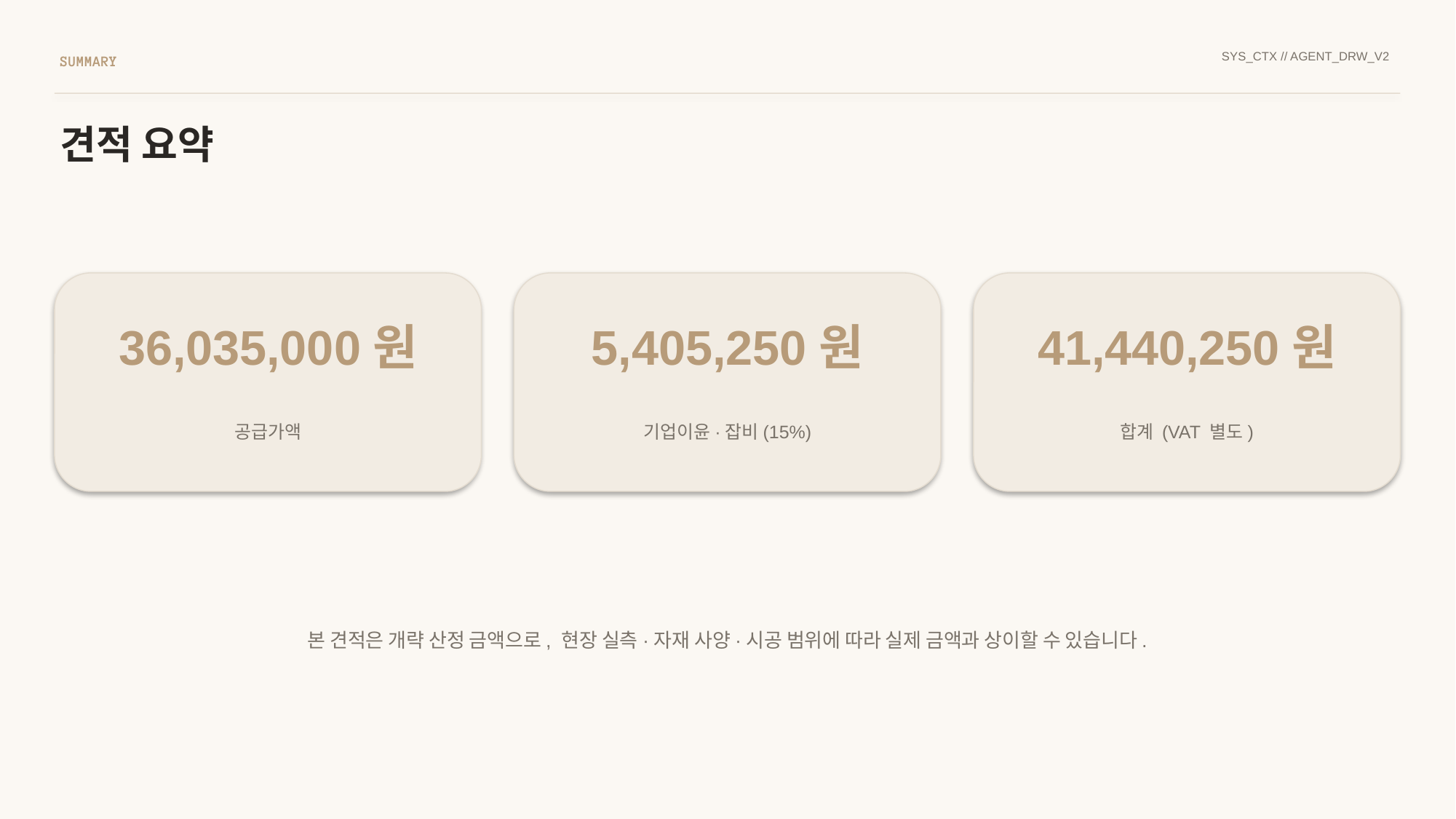

SYS_CTX // AGENT_DRW_V2
SUMMARY

견적 요약

36,035,000원
5,405,250원
41,440,250원
공급가액
기업이윤·잡비(15%)
합계 (VAT 별도)
본 견적은 개략 산정 금액으로, 현장 실측·자재 사양·시공 범위에 따라 실제 금액과 상이할 수 있습니다.